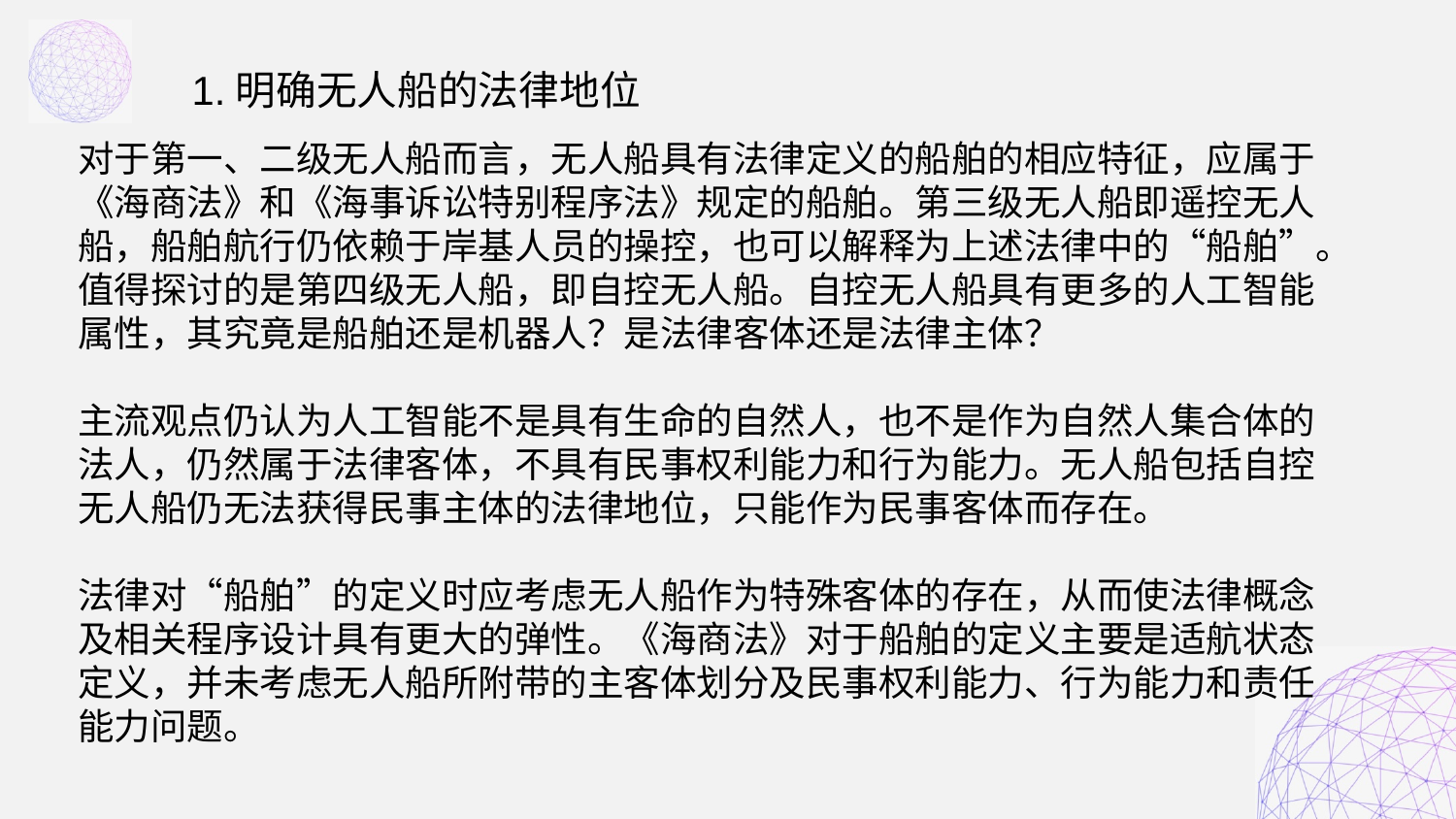

1.明确无人船的法律地位
对于第一、二级无人船而言，无人船具有法律定义的船舶的相应特征，应属于《海商法》和《海事诉讼特别程序法》规定的船舶。第三级无人船即遥控无人船，船舶航行仍依赖于岸基人员的操控，也可以解释为上述法律中的“船舶”。值得探讨的是第四级无人船，即自控无人船。自控无人船具有更多的人工智能属性，其究竟是船舶还是机器人？是法律客体还是法律主体？

主流观点仍认为人工智能不是具有生命的自然人，也不是作为自然人集合体的法人，仍然属于法律客体，不具有民事权利能力和行为能力。无人船包括自控无人船仍无法获得民事主体的法律地位，只能作为民事客体而存在。

法律对“船舶”的定义时应考虑无人船作为特殊客体的存在，从而使法律概念及相关程序设计具有更大的弹性。《海商法》对于船舶的定义主要是适航状态定义，并未考虑无人船所附带的主客体划分及民事权利能力、行为能力和责任能力问题。